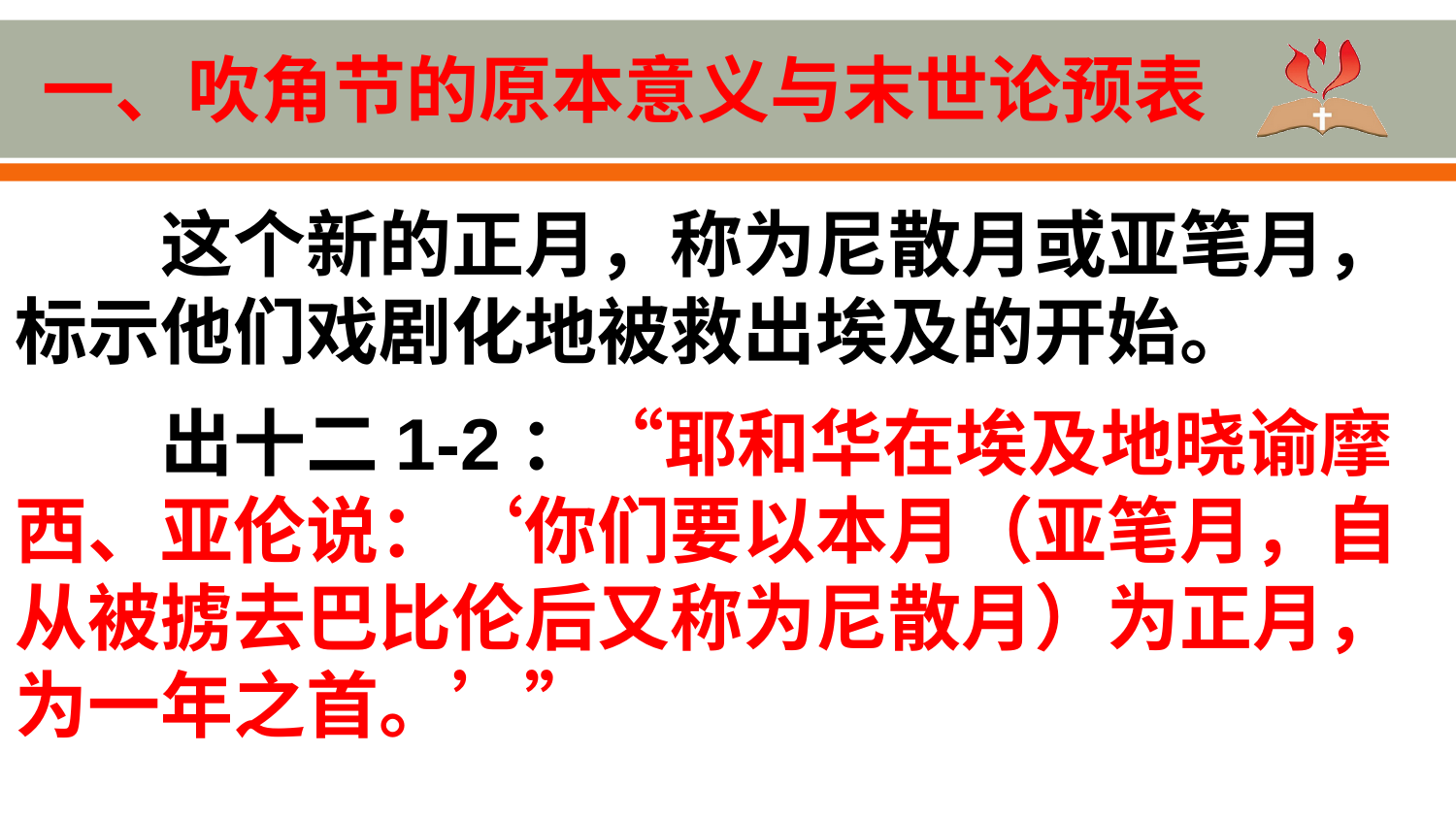

# 一、吹角节的原本意义与末世论预表
这个新的正月，称为尼散月或亚笔月，标示他们戏剧化地被救出埃及的开始。
出十二1-2：“耶和华在埃及地晓谕摩西、亚伦说：‘你们要以本月（亚笔月，自从被掳去巴比伦后又称为尼散月）为正月，为一年之首。’”